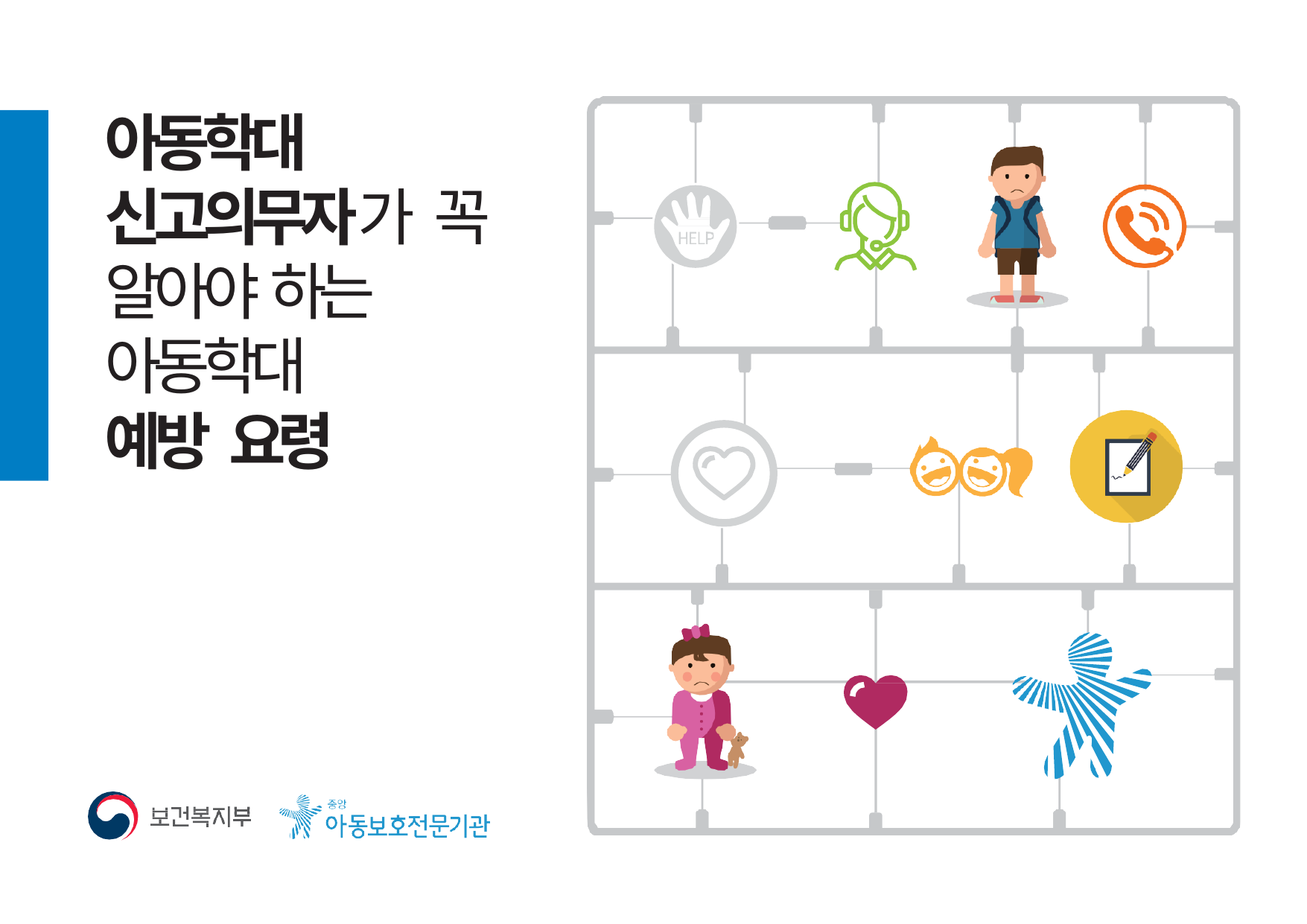

# 아동학대 신고의무자가  꼭 알아야 하는  아동학대
예방 요령